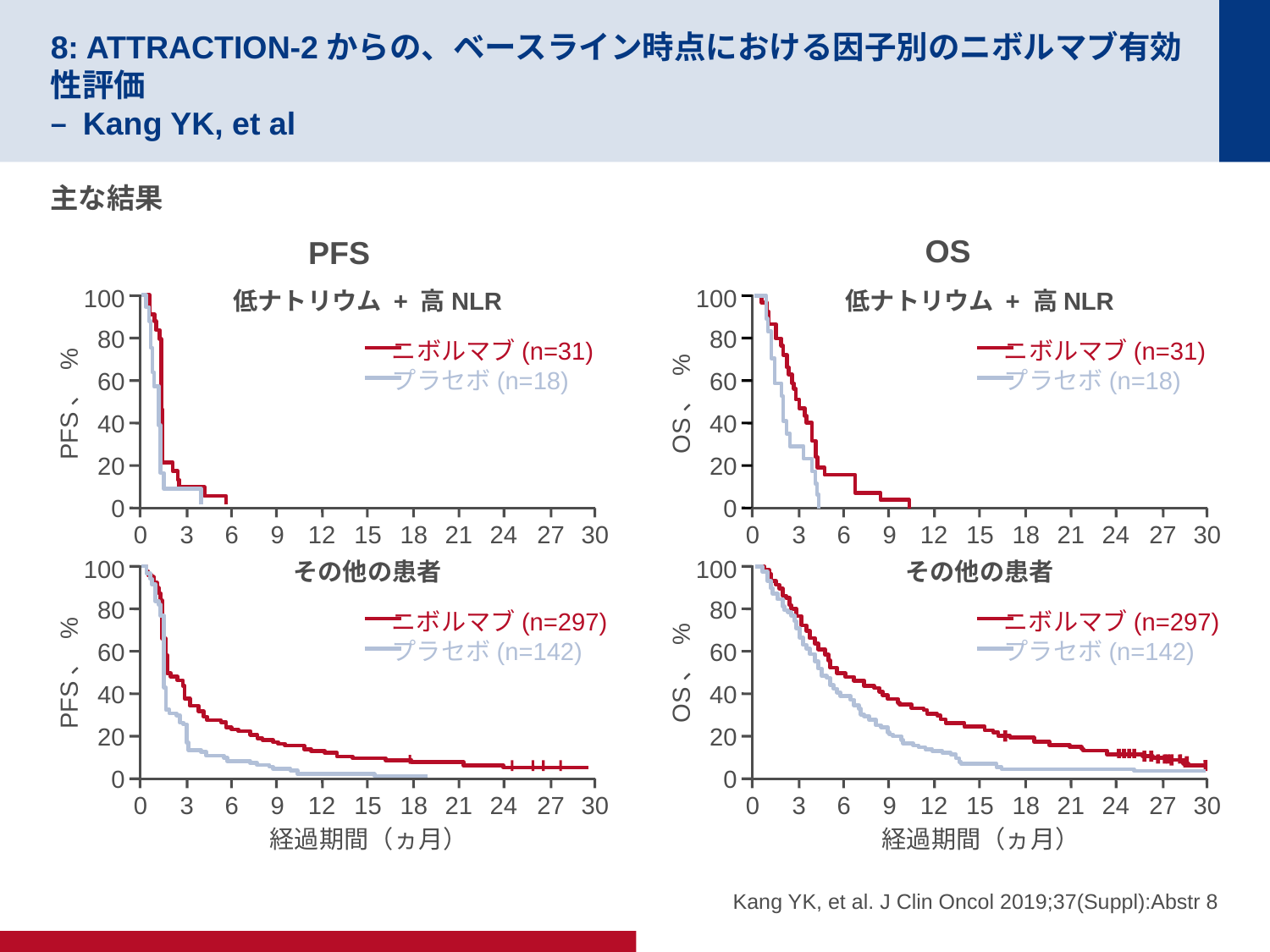

# 8: ATTRACTION-2からの、ベースライン時点における因子別のニボルマブ有効性評価 – Kang YK, et al
主な結果

OS
PFS
100
低ナトリウム + 高NLR

80
ニボルマブ(n=31)
プラセボ(n=18)

60

PFS、 %
40

20

0

21

24

27

0
3
6
9
12
15
18
30
100
その他の患者

80
ニボルマブ(n=297)
プラセボ(n=142)

60

PFS、 %
40

20

0

21

24

27

0
3
6
9
12
15
18
30
経過期間（ヵ月）
100
低ナトリウム + 高NLR

80
ニボルマブ(n=31)
プラセボ(n=18)

60

OS、 %
40

20

0

21

24

27

0
3
6
9
12
15
18
30
100
その他の患者

80
ニボルマブ(n=297)
プラセボ(n=142)

60

OS、 %
40

20

0

21

24

27

0
3
6
9
12
15
18
30
経過期間（ヵ月）

Kang YK, et al. J Clin Oncol 2019;37(Suppl):Abstr 8